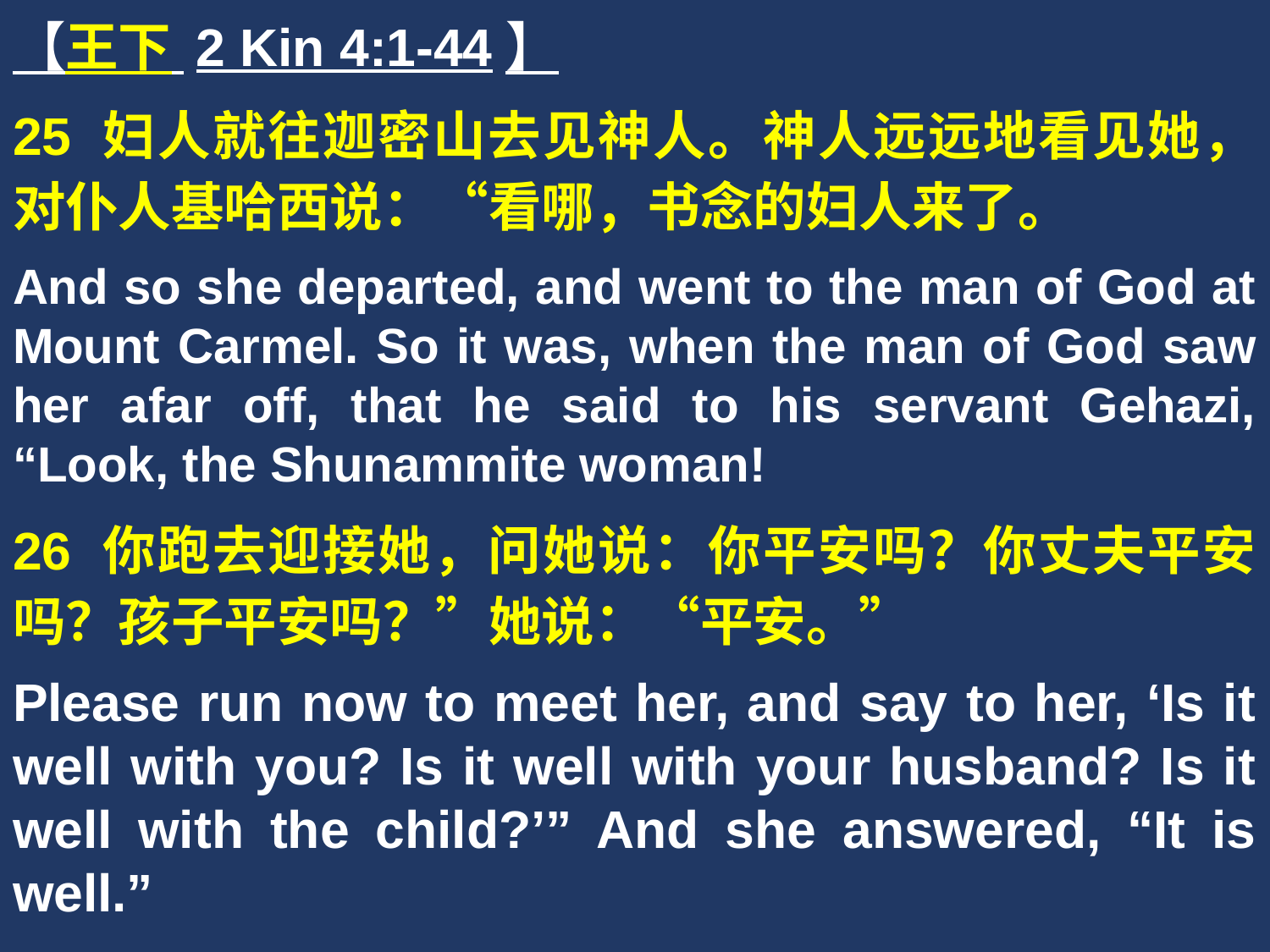

【王下 2 Kin 4:1-44】
25 妇人就往迦密山去见神人。神人远远地看见她，对仆人基哈西说：“看哪，书念的妇人来了。
And so she departed, and went to the man of God at Mount Carmel. So it was, when the man of God saw her afar off, that he said to his servant Gehazi, “Look, the Shunammite woman!
26 你跑去迎接她，问她说：你平安吗？你丈夫平安吗？孩子平安吗？”她说：“平安。”
Please run now to meet her, and say to her, ‘Is it well with you? Is it well with your husband? Is it well with the child?’” And she answered, “It is well.”